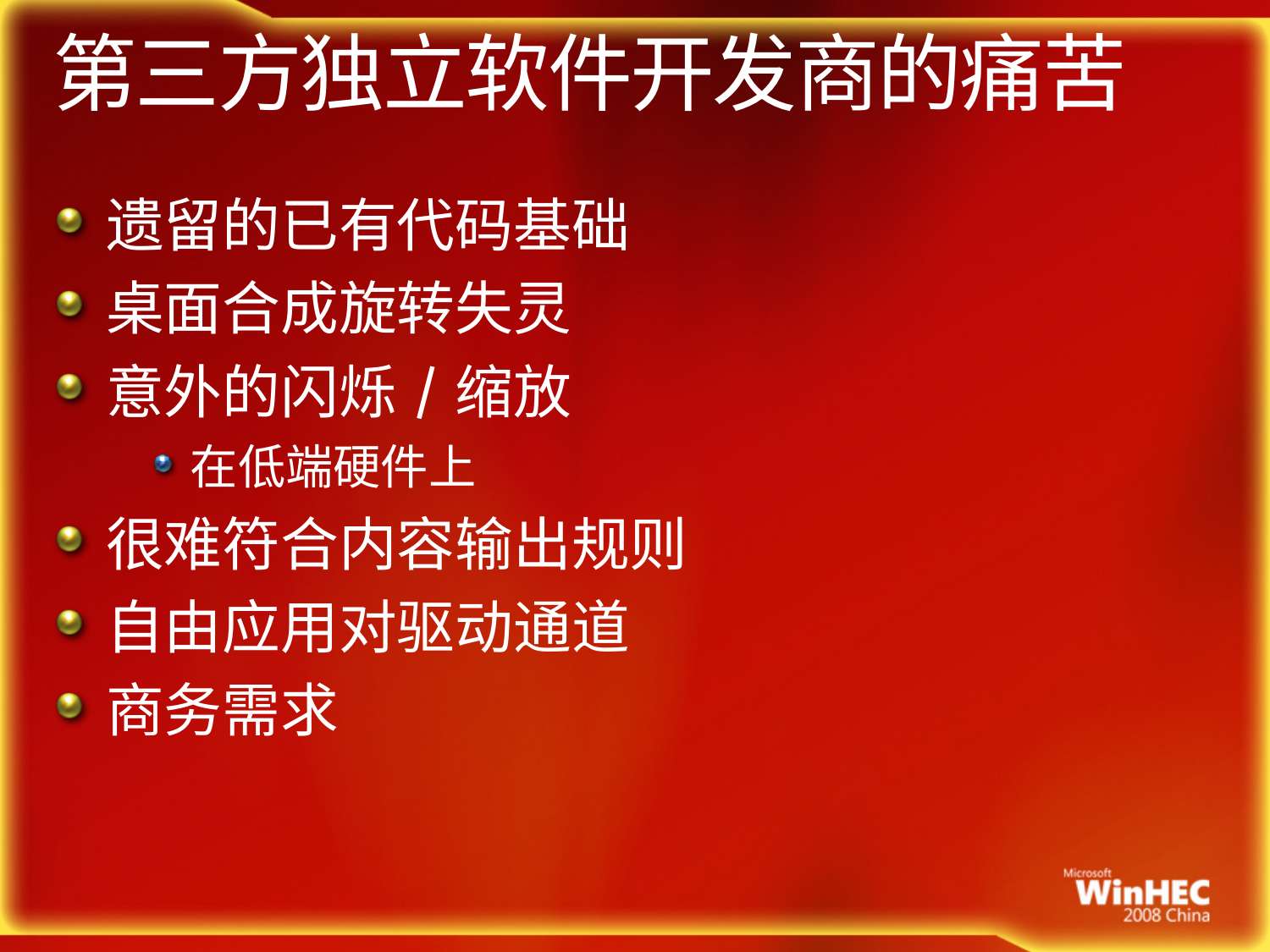

# 第三方独立软件开发商的痛苦
遗留的已有代码基础
桌面合成旋转失灵
意外的闪烁/缩放
在低端硬件上
很难符合内容输出规则
自由应用对驱动通道
商务需求